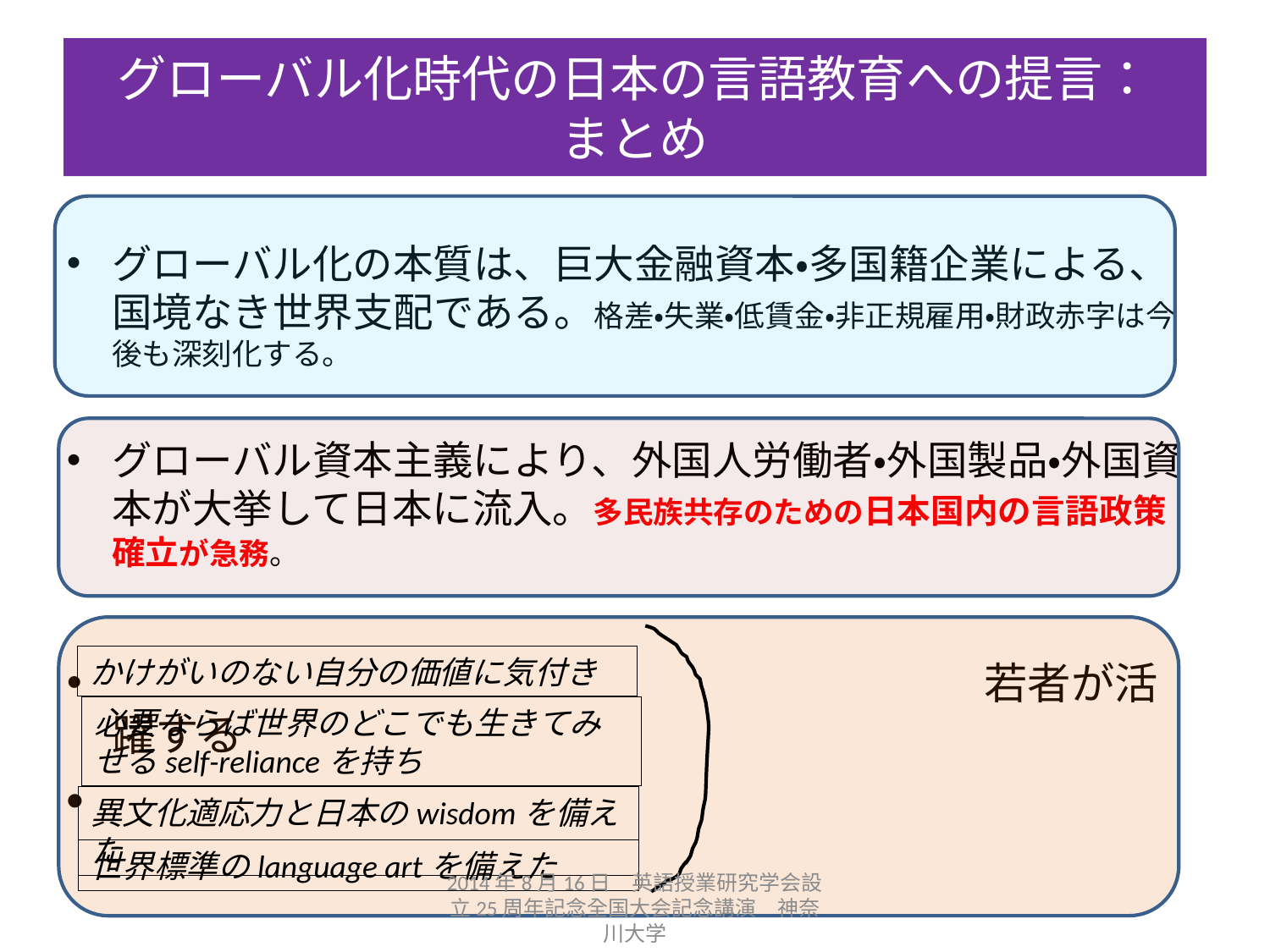

# グローバル化時代の日本の言語教育への提言： まとめ

グローバル化の本質は、巨大金融資本・多国籍企業による、国境なき世界支配である。格差・失業・低賃金・非正規雇用・財政赤字は今後も深刻化する。

グローバル資本主義により、外国人労働者・外国製品・外国資本が大挙して日本に流入。多民族共存のための日本国内の言語政策確立が急務。

　　　　　　　　　　　　　　　　　　　　若者が活躍する

かけがいのない自分の価値に気付き
必要ならば世界のどこでも生きてみせるself-relianceを持ち
異文化適応力と日本のwisdomを備えた
世界標準のlanguage artを備えた
2014年8月16日　英語授業研究学会設立25周年記念全国大会記念講演　神奈川大学